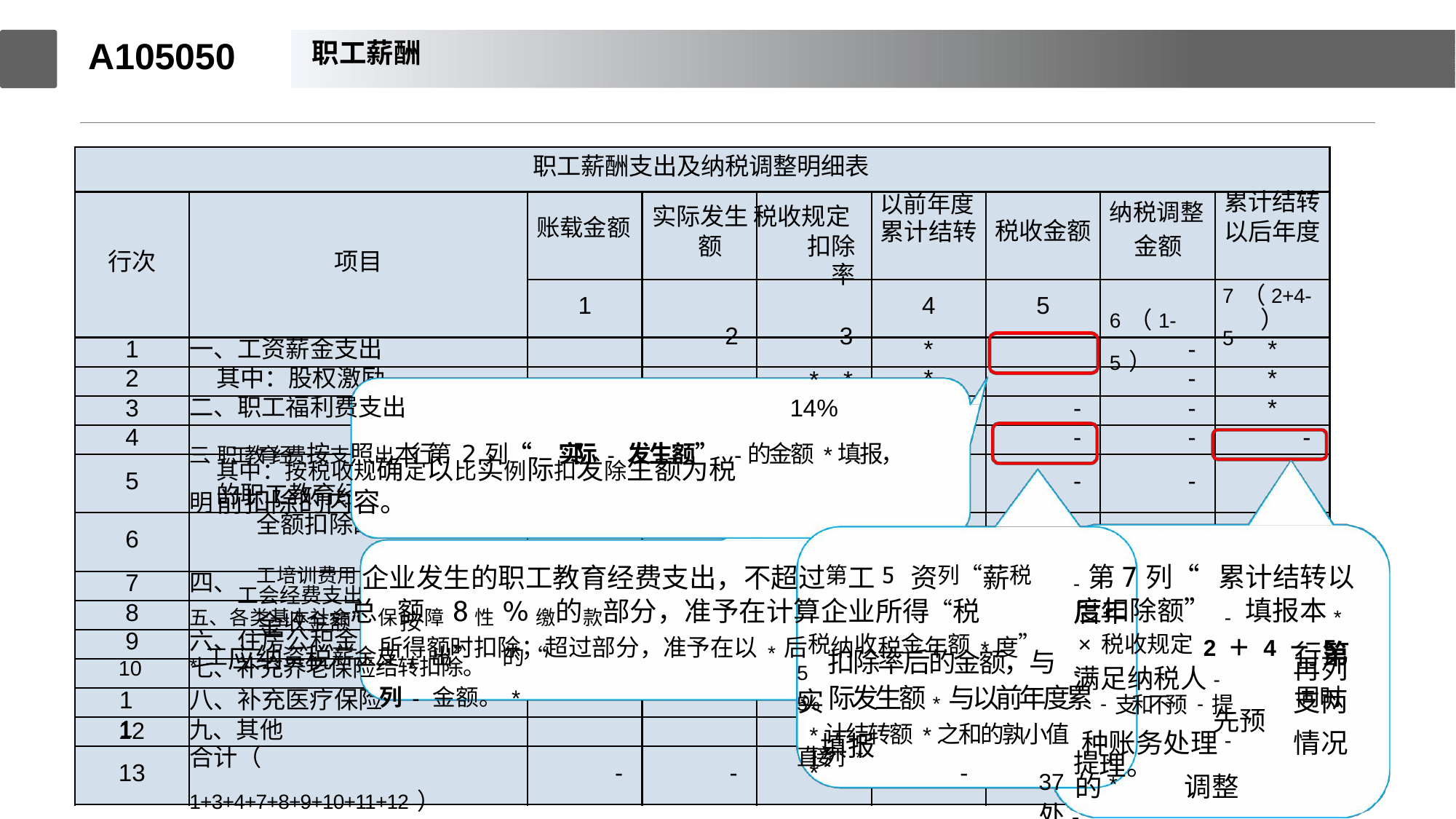

# A105050

职工薪酬

职工薪酬支出及纳税调整明细表
累计结转
以前年度
累计结转

纳税调整
金额
实际发生 税收规定  额	扣除率

2	3
*
账载金额
税收金额
以后年度
行次
项目
7（2+4-5

4
5
1
6（1-5）
）

一、工资薪金支出
1
-
*
*

其中：股权激励
2
*
-
*
*  14%

二、职工福利费支出
3
*
-
-
*

4
-
-
-
-
三、职工教育经费按支照出本行第2列“	实际-         发生额” -的金额*填报，明

其中：按税收规确定以比实例际扣发除生额为税前扣除的内容。

5
8%
-
-
的职工教育经费  按税收规定全额扣除的职

6
*
-
-
*
工培训费用 企业发生的职工教育经费支出，不超过第工5 资列“薪税金收金额”按
-第7列“累计结转以后年
四、
7
工会经费支出	2%	*
-	*

五、各类基本社会总保额障8性%缴的款部分，准予在计算企业所得“税*工应纳资税薪金支* 出”的“
度扣除额”- 填报本*	行第
8

所得额时扣除；超过部分，准予在以*后税纳收税金年额*度”×税收规定2＋4－5列- 金额。*	同时
六、住房公积金
9
10	七、补充养老保险结转扣除。

5 扣除率后的金额，与实
再列
满足纳税人-	先预提*
-
%	*

5%际发生额*与以前年度累-支和不预-提 直接列*
支两  种账务处理-	情况的*	调整
-
11
八、补充医疗保险

*计结转额*之和的孰小值
12
九、其他
合计（

填报
*	-

理。
37 处-
13
-
-
-
1+3+4+7+8+9+10+11+12）